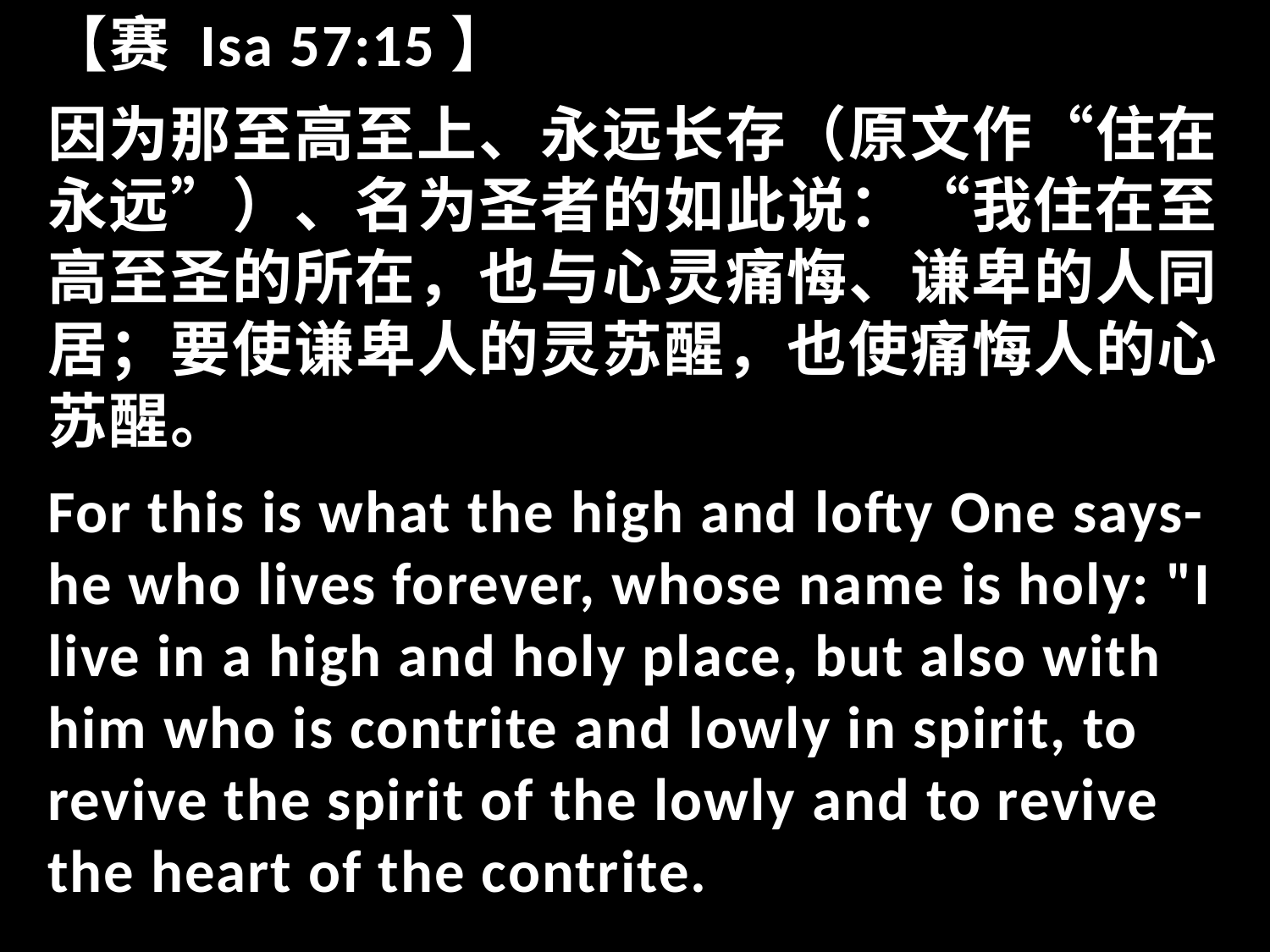

【赛 Isa 57:15】
因为那至高至上、永远长存（原文作“住在永远”）、名为圣者的如此说：“我住在至高至圣的所在，也与心灵痛悔、谦卑的人同居；要使谦卑人的灵苏醒，也使痛悔人的心苏醒。
For this is what the high and lofty One says- he who lives forever, whose name is holy: "I live in a high and holy place, but also with him who is contrite and lowly in spirit, to revive the spirit of the lowly and to revive the heart of the contrite.